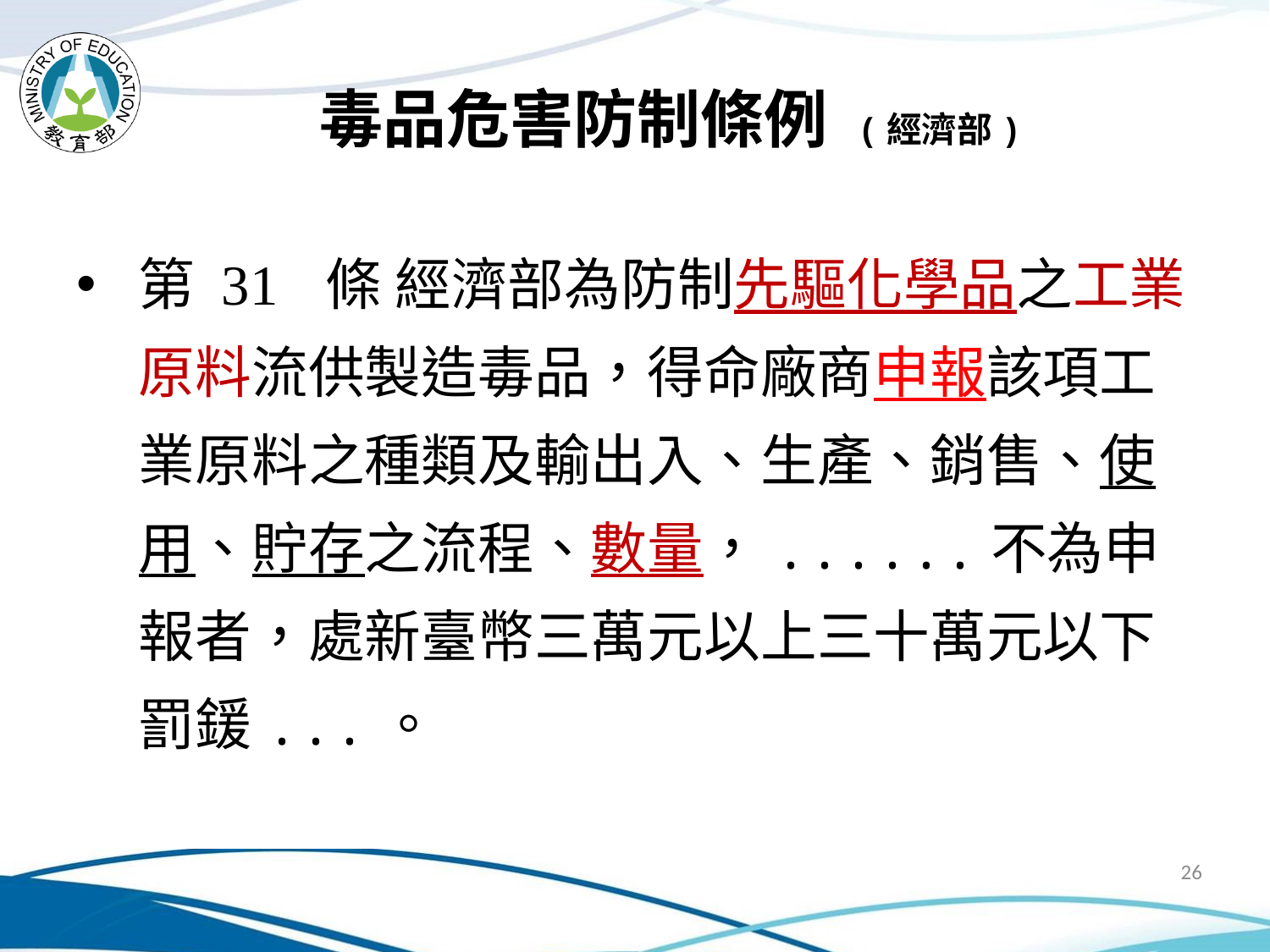

# 毒品危害防制條例 (經濟部)
第 31 條 經濟部為防制先驅化學品之工業原料流供製造毒品，得命廠商申報該項工業原料之種類及輸出入、生產、銷售、使用、貯存之流程、數量，......不為申報者，處新臺幣三萬元以上三十萬元以下罰鍰...。
26